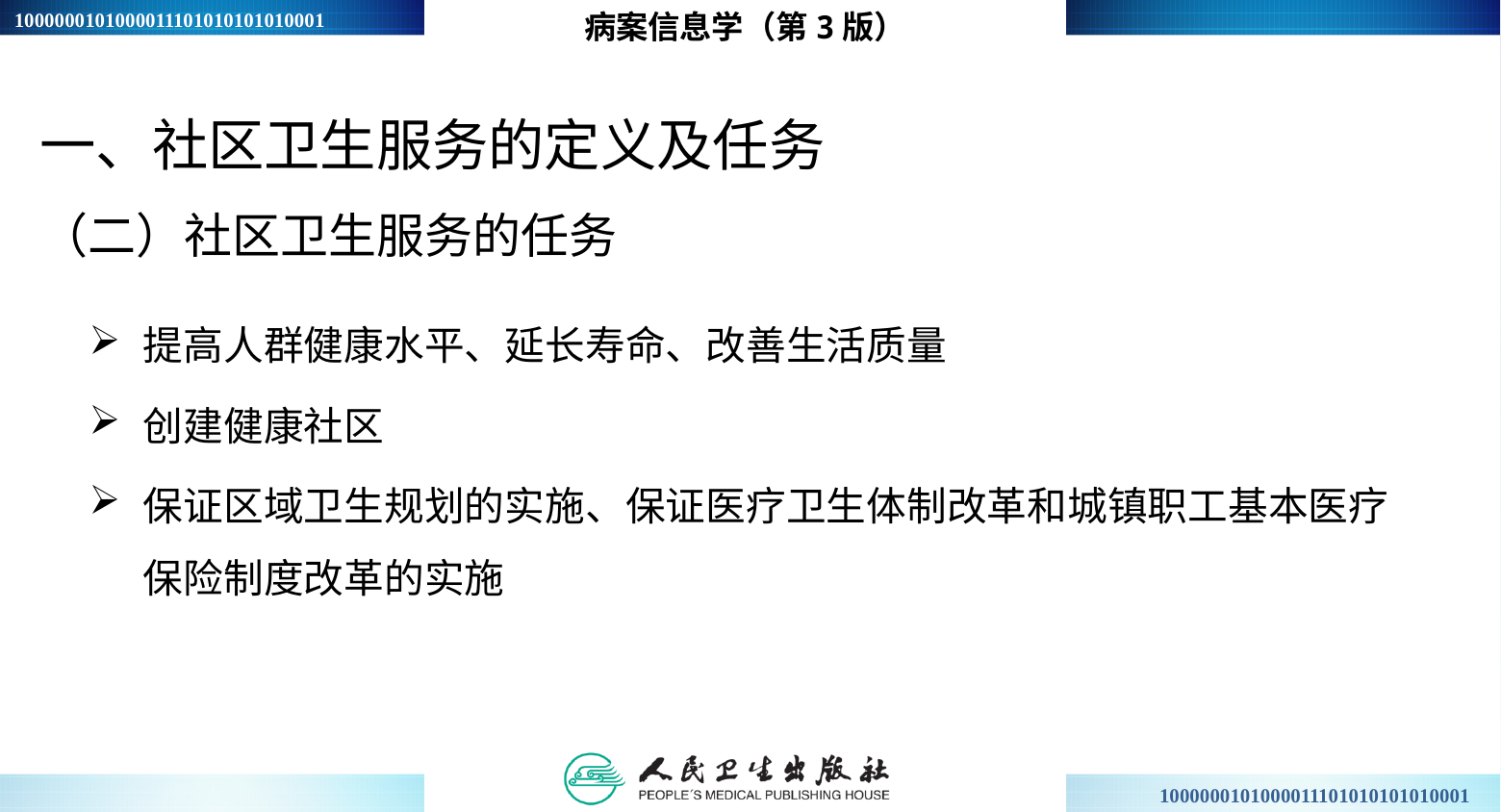

病案信息学（第3版）
一、社区卫生服务的定义及任务
（二）社区卫生服务的任务
提高人群健康水平、延长寿命、改善生活质量
创建健康社区
保证区域卫生规划的实施、保证医疗卫生体制改革和城镇职工基本医疗保险制度改革的实施